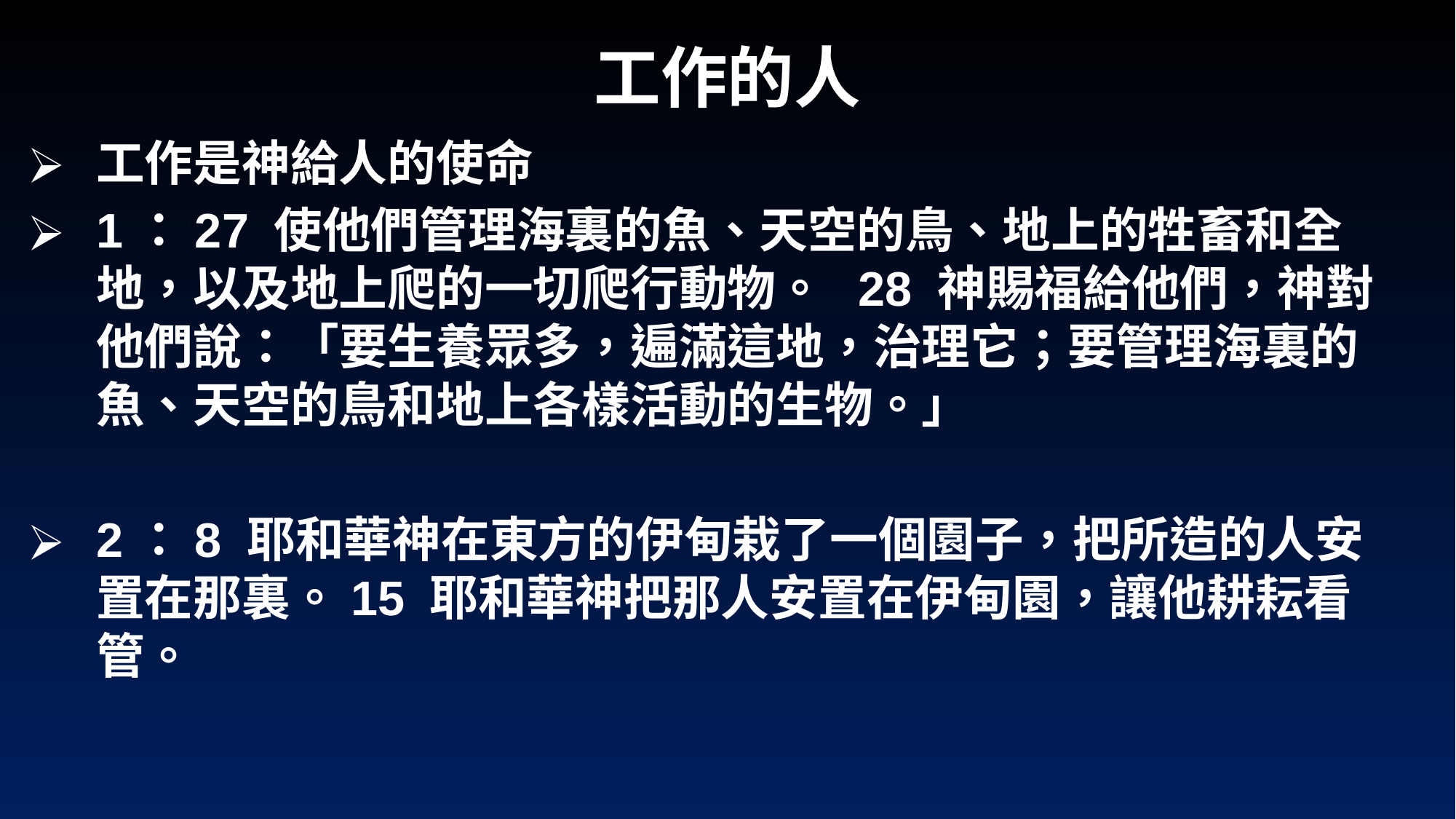

# 工作的人
工作是神給人的使命
1：27 使他們管理海裏的魚、天空的鳥、地上的牲畜和全地，以及地上爬的一切爬行動物。  28 神賜福給他們，神對他們說：「要生養眾多，遍滿這地，治理它；要管理海裏的魚、天空的鳥和地上各樣活動的生物。」

2：8 耶和華神在東方的伊甸栽了一個園子，把所造的人安置在那裏。15 耶和華神把那人安置在伊甸園，讓他耕耘看管。